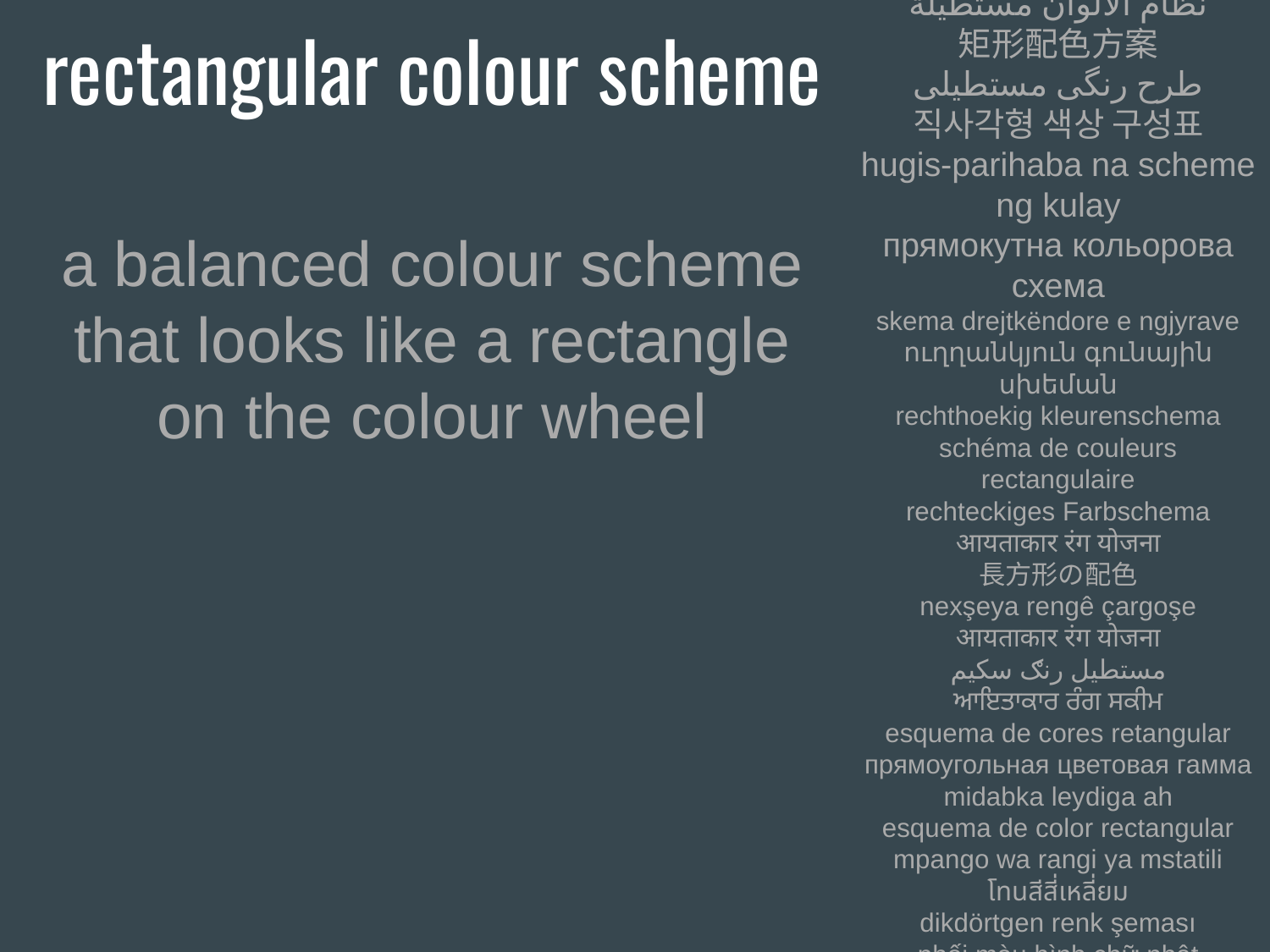

rectangular colour scheme

a balanced colour scheme that looks like a rectangle on the colour wheel
نظام الألوان مستطيلة
矩形配色方案
طرح رنگی مستطیلی
직사각형 색상 구성표
hugis-parihaba na scheme ng kulay
прямокутна кольорова схема
skema drejtkëndore e ngjyrave
ուղղանկյուն գունային սխեման
rechthoekig kleurenschema
schéma de couleurs rectangulaire
rechteckiges Farbschema
आयताकार रंग योजना
長方形の配色
nexşeya rengê çargoşe
आयताकार रंग योजना
مستطیل رنګ سکیم
ਆਇਤਾਕਾਰ ਰੰਗ ਸਕੀਮ
esquema de cores retangular
прямоугольная цветовая гамма
midabka leydiga ah
esquema de color rectangular
mpango wa rangi ya mstatili
โทนสีสี่เหลี่ยม
dikdörtgen renk şeması
phối màu hình chữ nhật